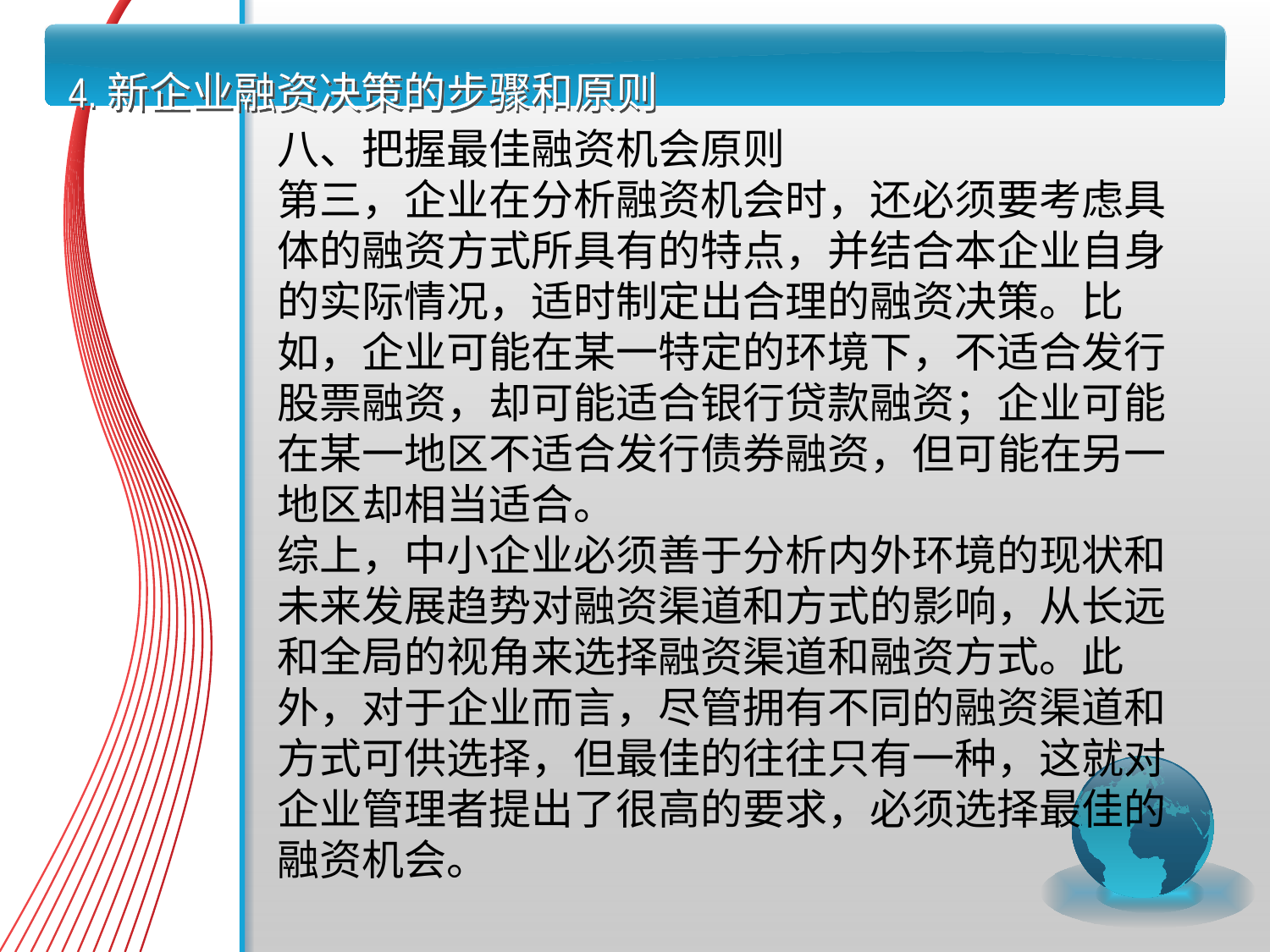

# 4.新企业融资决策的步骤和原则
八、把握最佳融资机会原则
第三，企业在分析融资机会时，还必须要考虑具体的融资方式所具有的特点，并结合本企业自身的实际情况，适时制定出合理的融资决策。比如，企业可能在某一特定的环境下，不适合发行股票融资，却可能适合银行贷款融资；企业可能在某一地区不适合发行债券融资，但可能在另一地区却相当适合。
综上，中小企业必须善于分析内外环境的现状和未来发展趋势对融资渠道和方式的影响，从长远和全局的视角来选择融资渠道和融资方式。此外，对于企业而言，尽管拥有不同的融资渠道和方式可供选择，但最佳的往往只有一种，这就对企业管理者提出了很高的要求，必须选择最佳的融资机会。